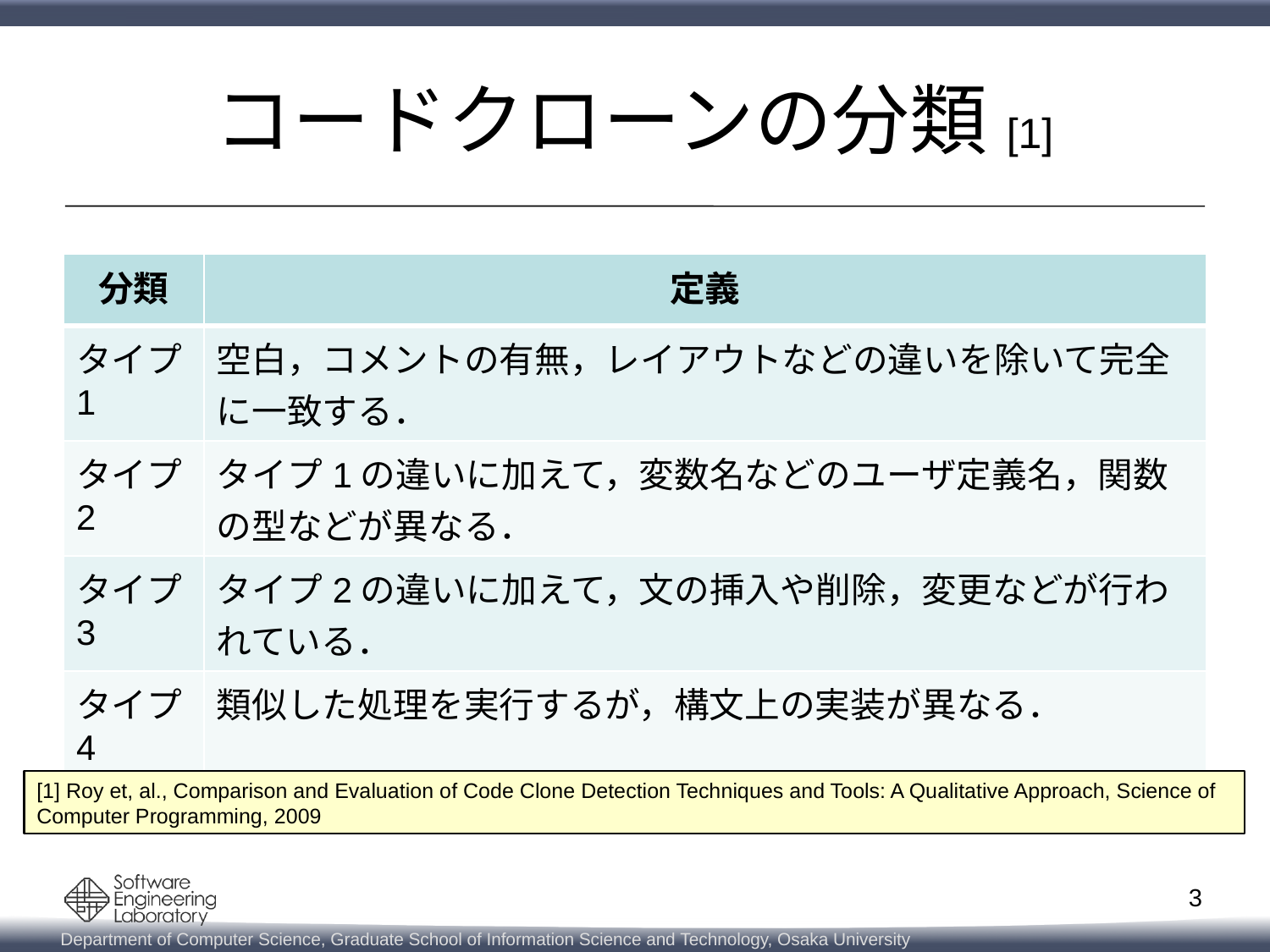

# コードクローンの分類[1]
| 分類 | 定義 |
| --- | --- |
| タイプ1 | 空白，コメントの有無，レイアウトなどの違いを除いて完全に一致する． |
| タイプ2 | タイプ1の違いに加えて，変数名などのユーザ定義名，関数の型などが異なる． |
| タイプ3 | タイプ2の違いに加えて，文の挿入や削除，変更などが行われている． |
| タイプ4 | 類似した処理を実行するが，構文上の実装が異なる． |
[1] Roy et, al., Comparison and Evaluation of Code Clone Detection Techniques and Tools: A Qualitative Approach, Science of Computer Programming, 2009
3